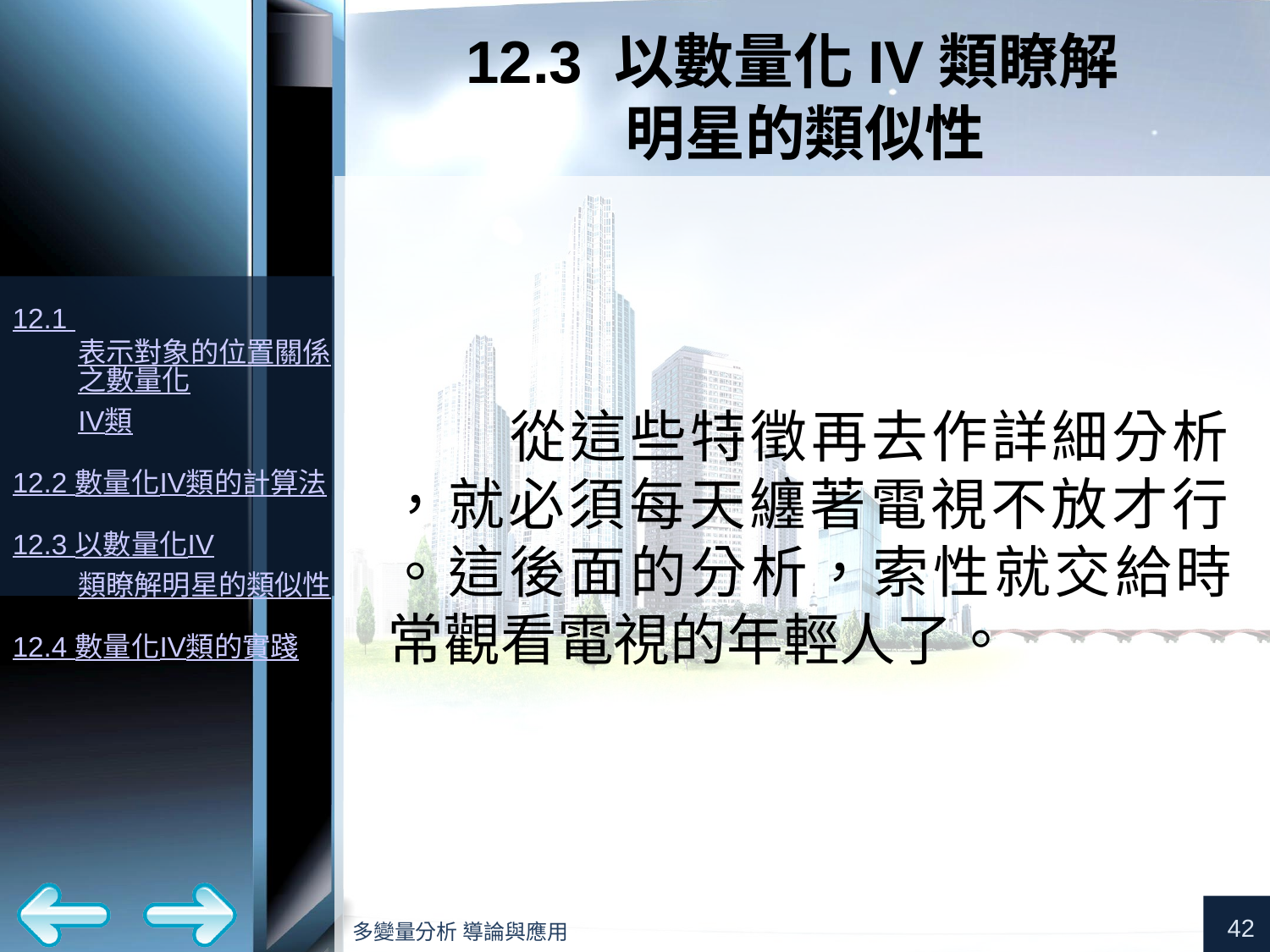

# 12.3 以數量化IV類瞭解 明星的類似性
從這些特徵再去作詳細分析
，就必須每天纏著電視不放才行
。這後面的分析，索性就交給時常觀看電視的年輕人了。
42
多變量分析 導論與應用